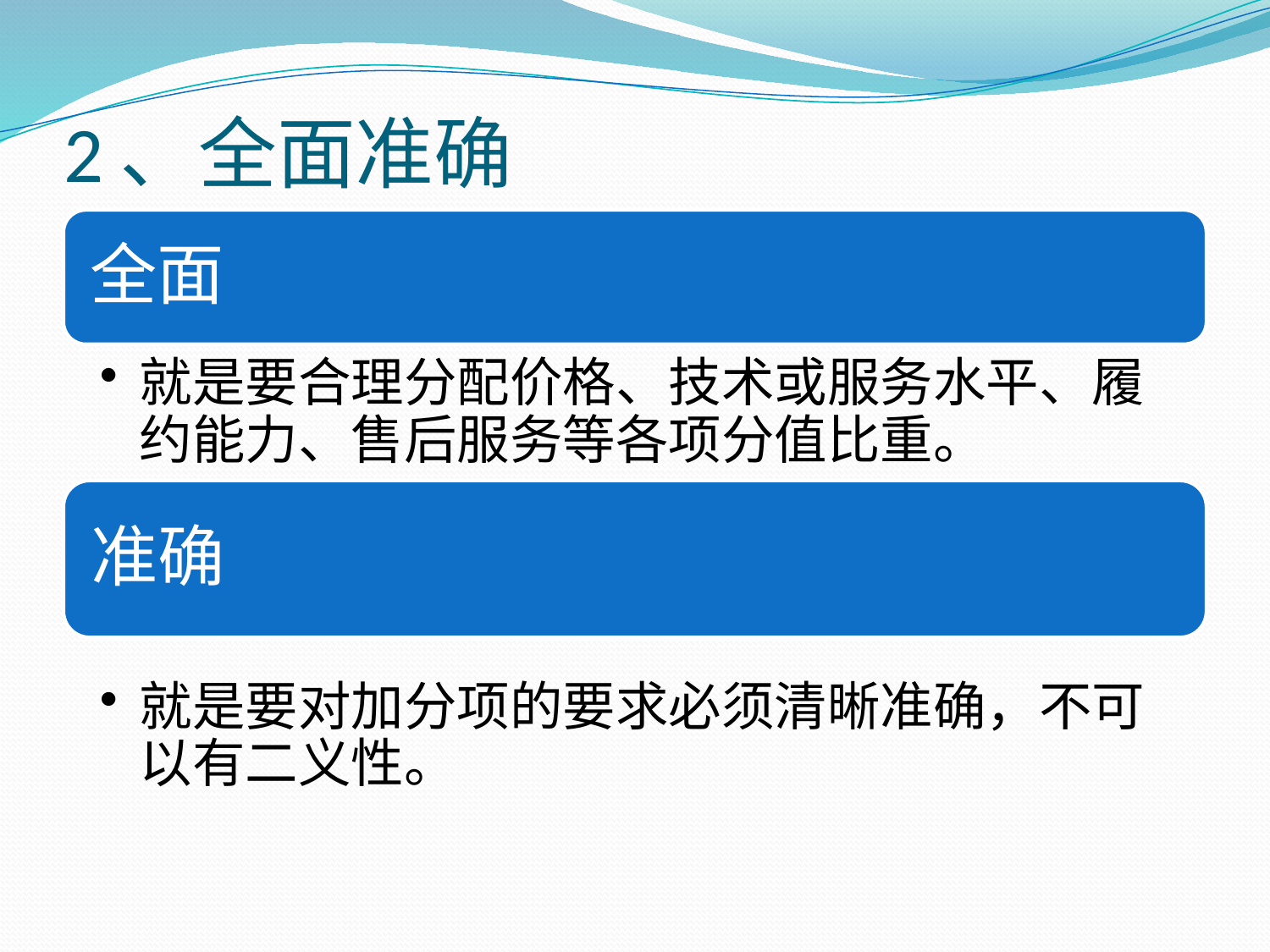

# 2、全面准确
全面
就是要合理分配价格、技术或服务水平、履约能力、售后服务等各项分值比重。
准确
就是要对加分项的要求必须清晰准确，不可以有二义性。